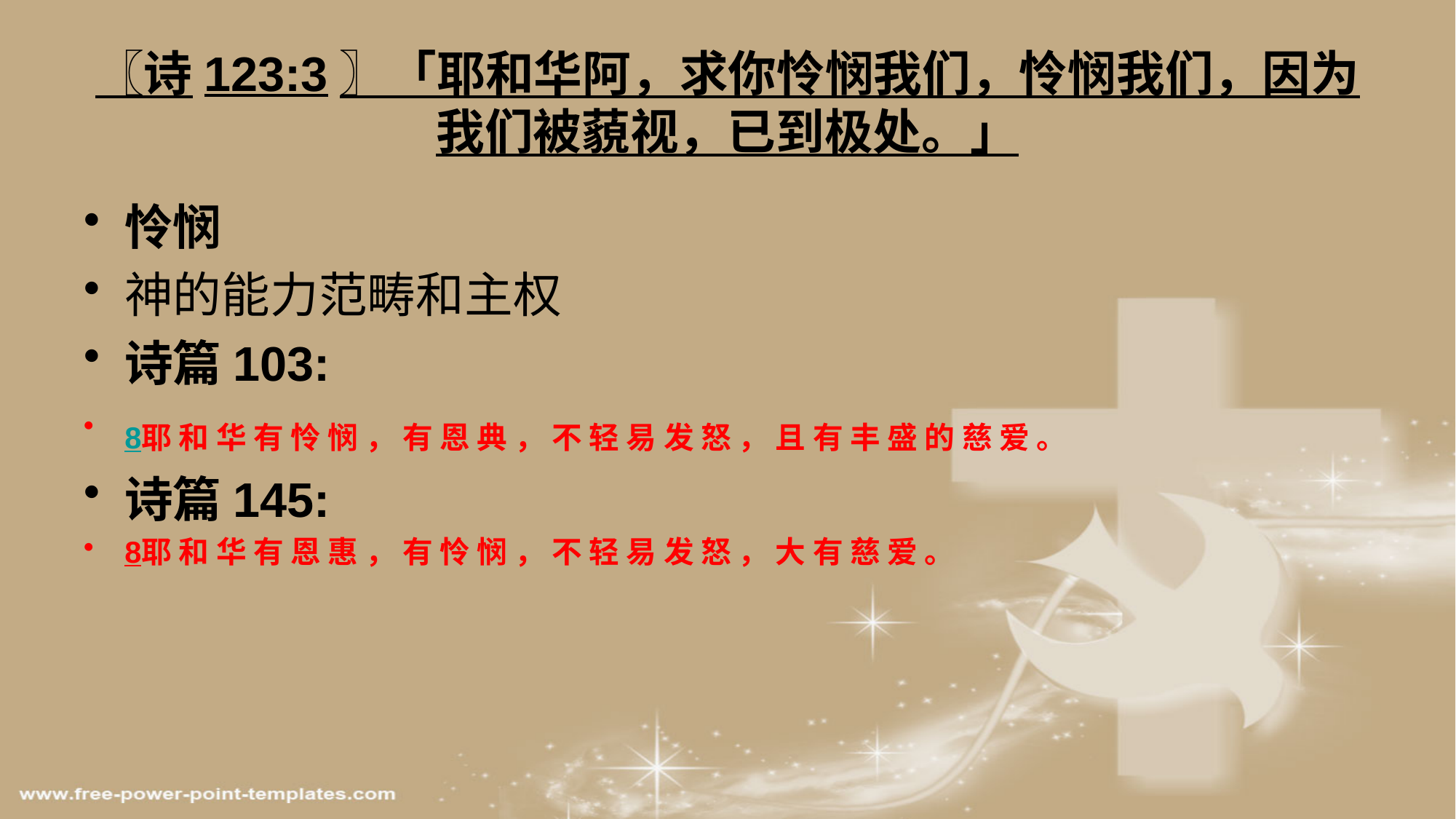

# 〖诗123:3〗「耶和华阿，求你怜悯我们，怜悯我们，因为我们被藐视，已到极处。」
怜悯
神的能力范畴和主权
诗篇103:
8耶 和 华 有 怜 悯 ， 有 恩 典 ， 不 轻 易 发 怒 ， 且 有 丰 盛 的 慈 爱 。
诗篇145:
8耶 和 华 有 恩 惠 ， 有 怜 悯 ， 不 轻 易 发 怒 ， 大 有 慈 爱 。